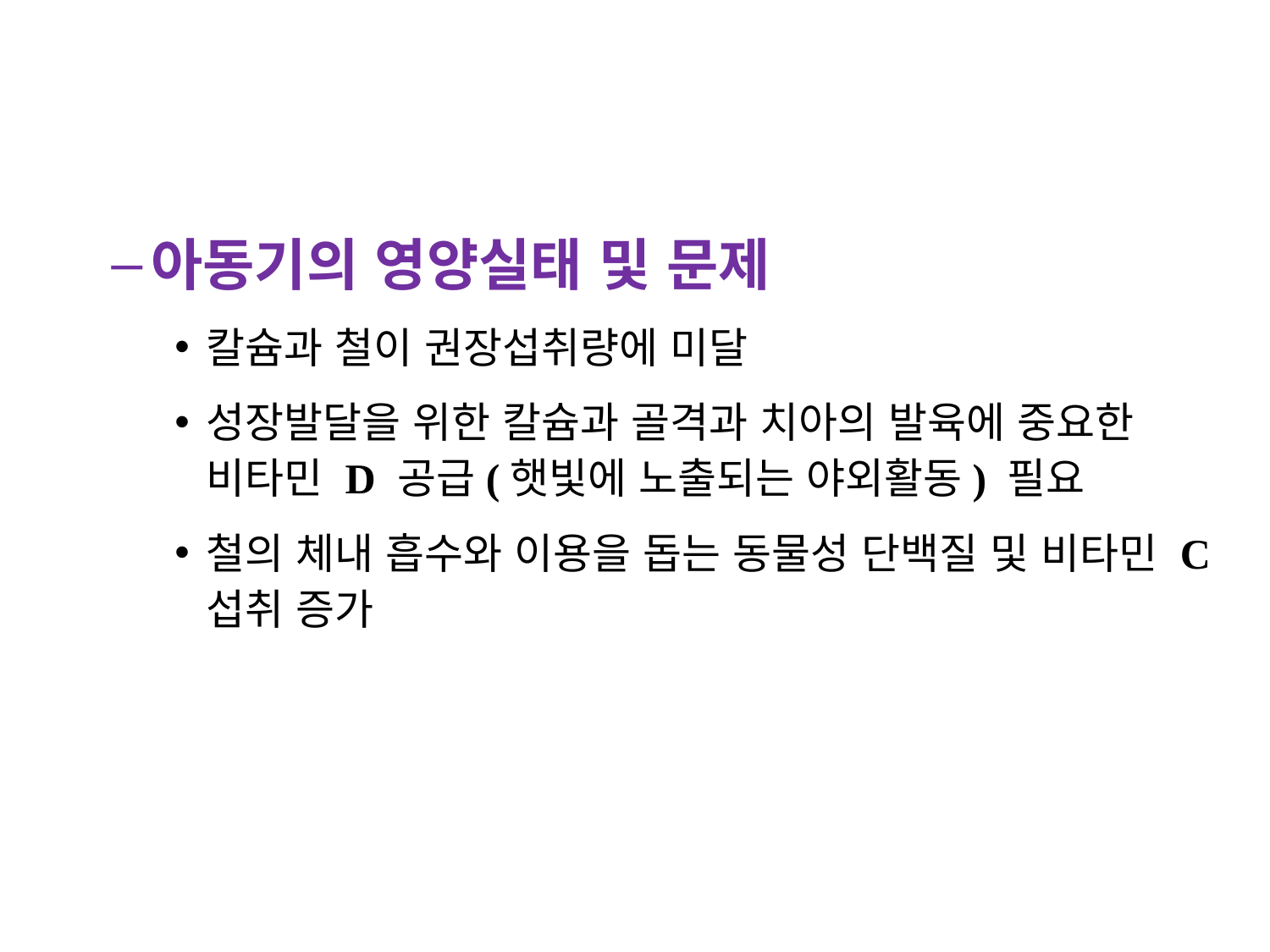

아동기의 영양실태 및 문제
칼슘과 철이 권장섭취량에 미달
성장발달을 위한 칼슘과 골격과 치아의 발육에 중요한 비타민 D 공급(햇빛에 노출되는 야외활동) 필요
철의 체내 흡수와 이용을 돕는 동물성 단백질 및 비타민 C 섭취 증가